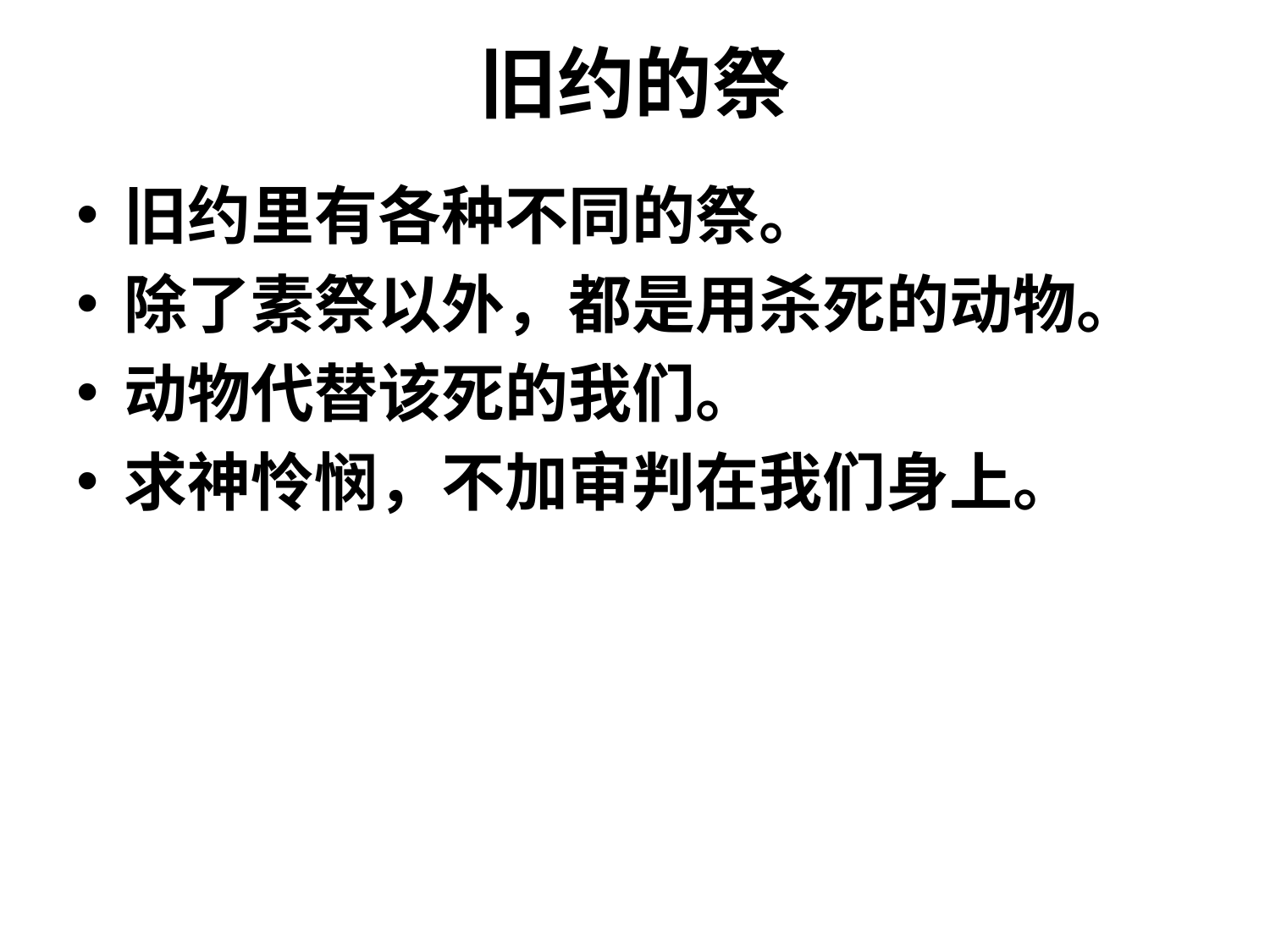

# 旧约的祭
旧约里有各种不同的祭。
除了素祭以外，都是用杀死的动物。
动物代替该死的我们。
求神怜悯，不加审判在我们身上。